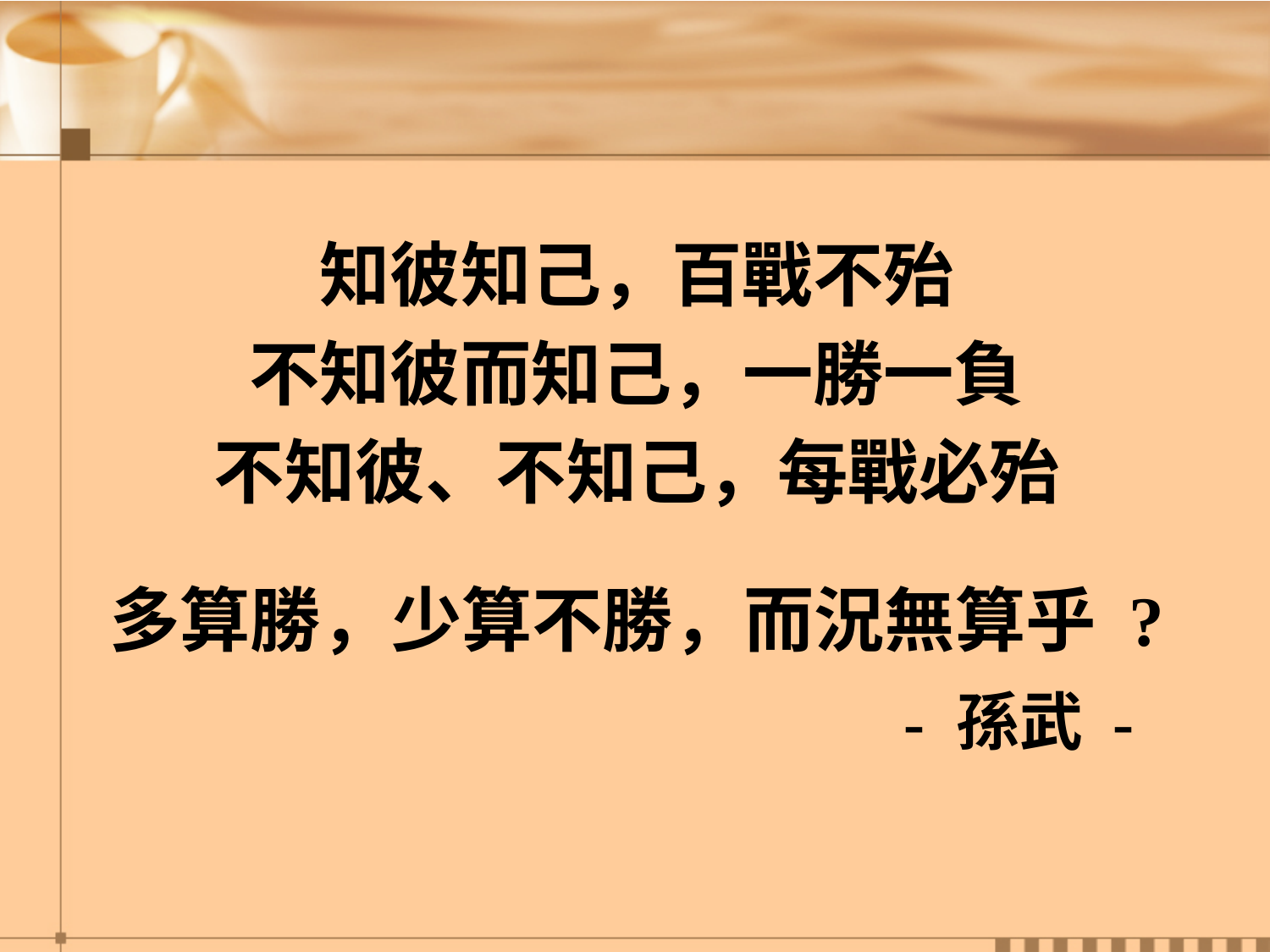

知彼知己，百戰不殆
不知彼而知己，一勝一負
不知彼、不知己，每戰必殆

多算勝，少算不勝，而況無算乎 ?
 - 孫武 -